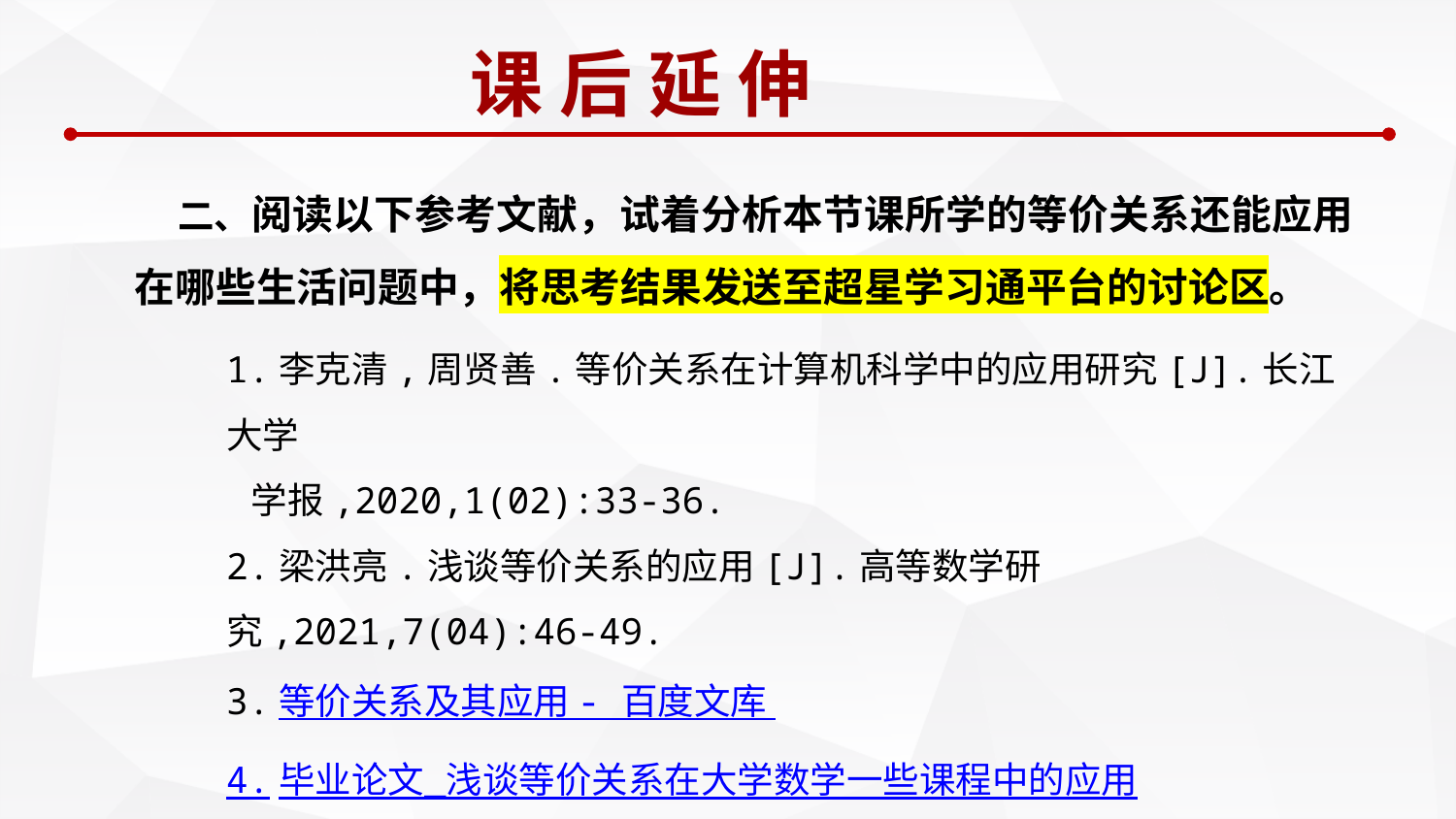

课 后 延 伸
    二、阅读以下参考文献，试着分析本节课所学的等价关系还能应用在哪些生活问题中，将思考结果发送至超星学习通平台的讨论区。

1.李克清,周贤善.等价关系在计算机科学中的应用研究[J].长江大学
  学报,2020,1(02):33-36.2.梁洪亮.浅谈等价关系的应用[J].高等数学研究,2021,7(04):46-49.3.等价关系及其应用 - 百度文库 4.毕业论文_浅谈等价关系在大学数学一些课程中的应用